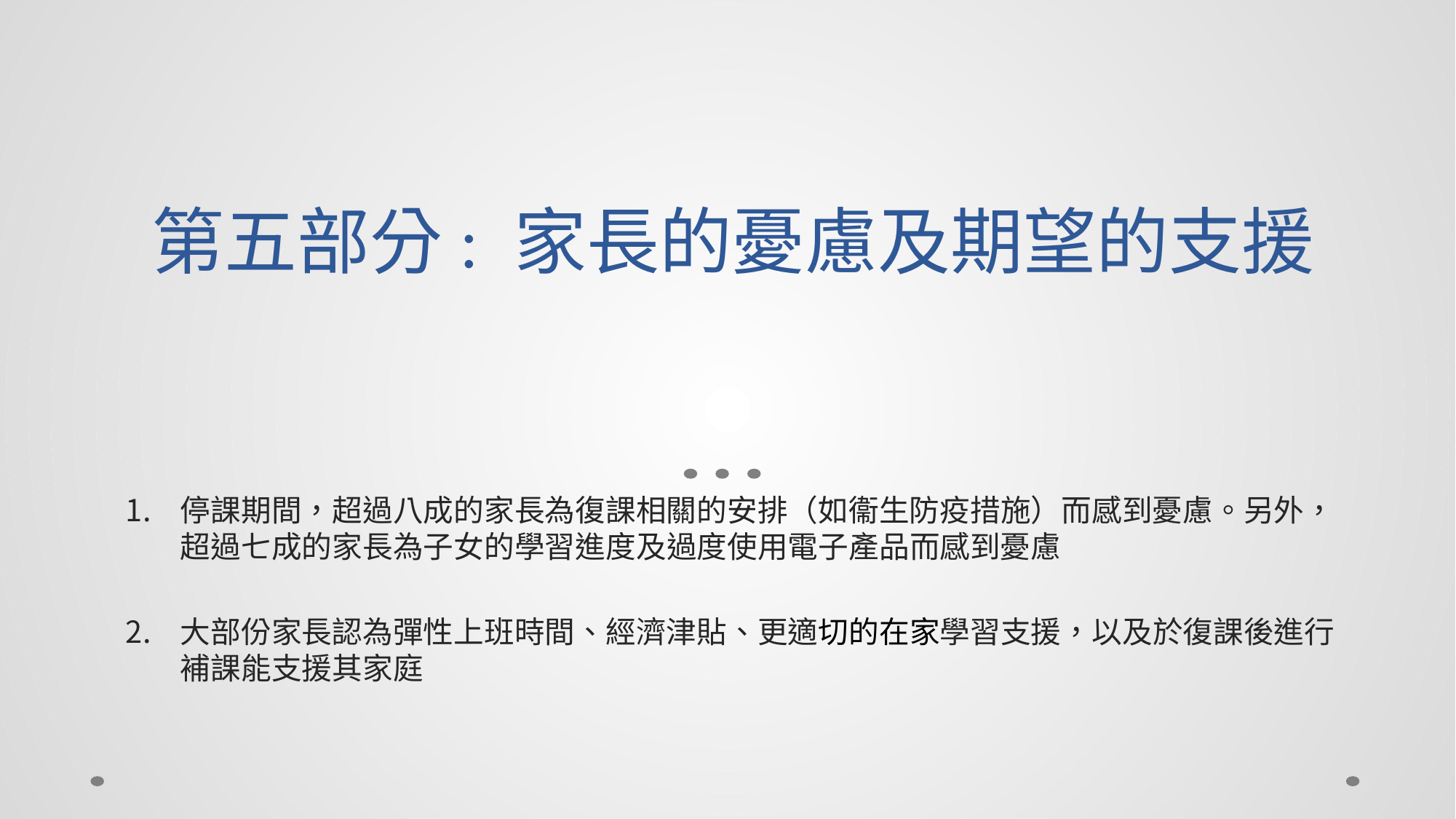

# 第五部分: 家長的憂慮及期望的支援
停課期間，超過八成的家長為復課相關的安排（如衞生防疫措施）而感到憂慮。另外，超過七成的家長為子女的學習進度及過度使用電子產品而感到憂慮

大部份家長認為彈性上班時間、經濟津貼、更適切的在家學習支援，以及於復課後進行補課能支援其家庭